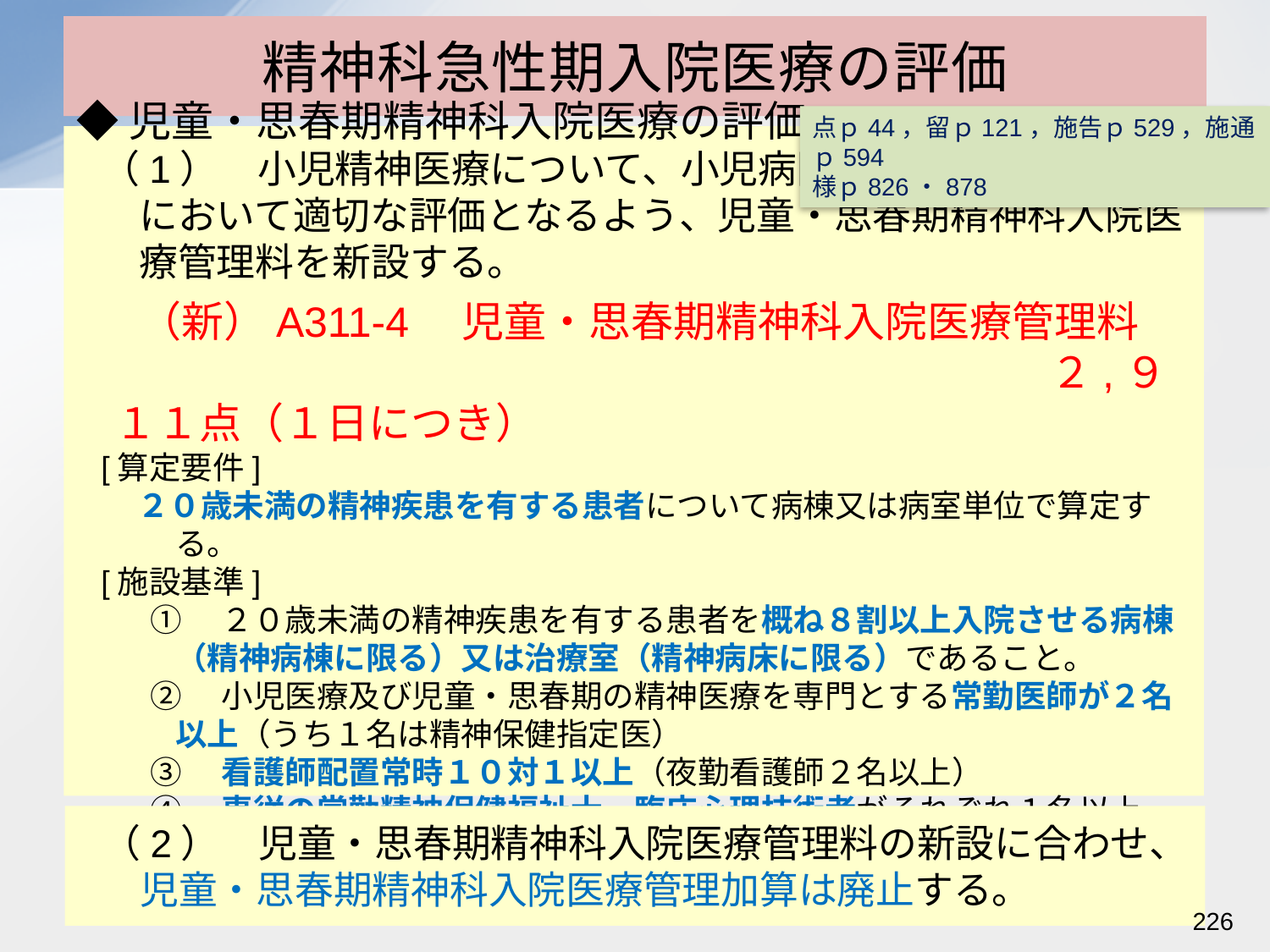

# 精神科急性期入院医療の評価
点ｐ44，留ｐ121，施告ｐ529，施通ｐ594
様ｐ826・878
◆児童・思春期精神科入院医療の評価
（1）　小児精神医療について、小児病院、精神病院それぞれにおいて適切な評価となるよう、児童・思春期精神科入院医療管理料を新設する。
（新）A311-4　児童・思春期精神科入院医療管理料
　　　　　　　　　　　　　　　　　　　　　　　２,９１１点（１日につき）
[算定要件]
２０歳未満の精神疾患を有する患者について病棟又は病室単位で算定する。
[施設基準]
①　２０歳未満の精神疾患を有する患者を概ね８割以上入院させる病棟（精神病棟に限る）又は治療室（精神病床に限る）であること。
②　小児医療及び児童・思春期の精神医療を専門とする常勤医師が２名以上（うち１名は精神保健指定医）
③　看護師配置常時１０対１以上（夜勤看護師２名以上）
④　専従の常勤精神保健福祉士、臨床心理技術者がそれぞれ１名以上
（2）　児童・思春期精神科入院医療管理料の新設に合わせ、児童・思春期精神科入院医療管理加算は廃止する。
226